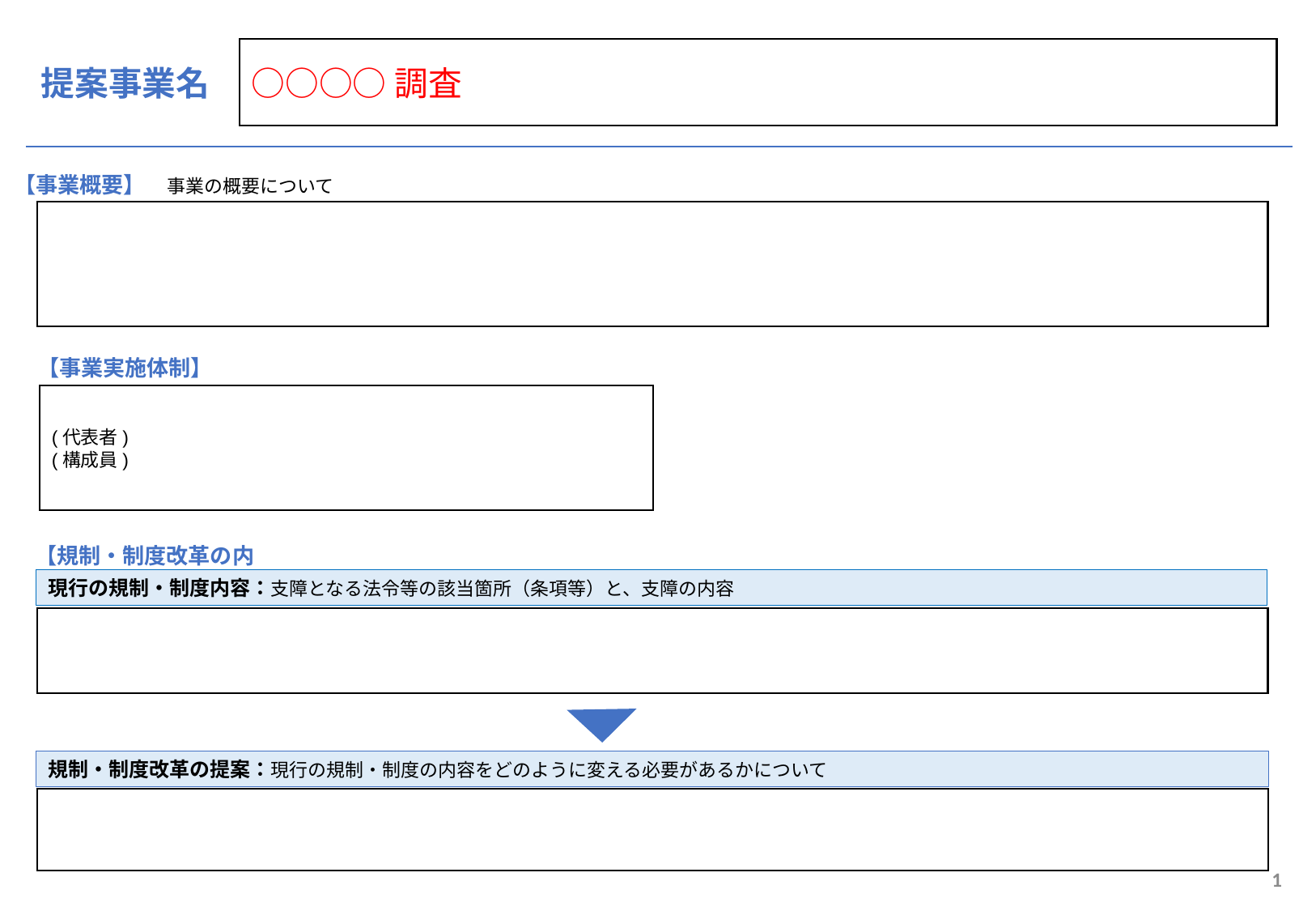

○○○○調査
提案事業名
【事業概要】　事業の概要について

【事業実施体制】
(代表者)
(構成員)
【規制・制度改革の内容】
現行の規制・制度内容：支障となる法令等の該当箇所（条項等）と、支障の内容

規制・制度改革の提案：現行の規制・制度の内容をどのように変える必要があるかについて

1